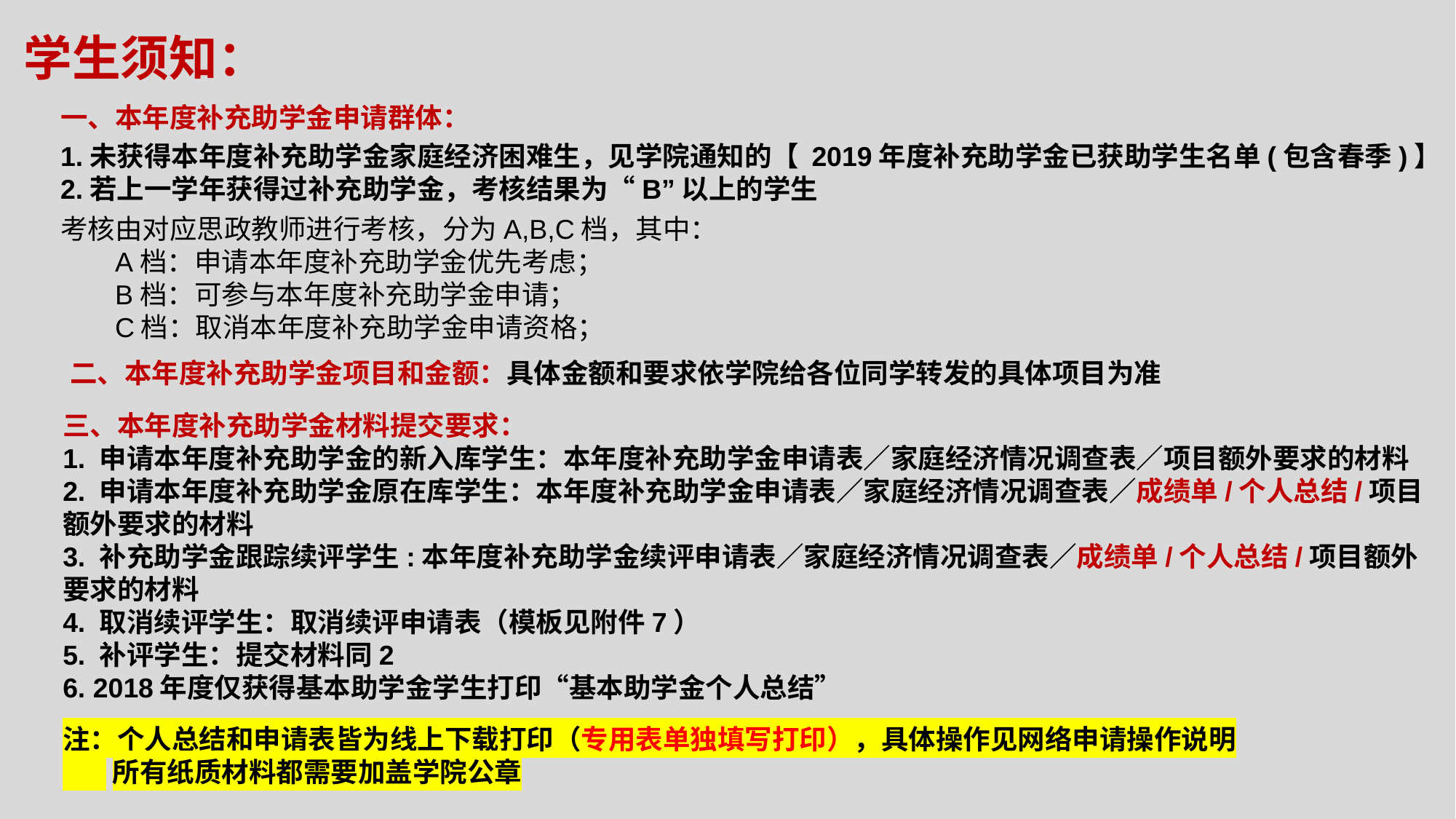

# 学生须知：
一、本年度补充助学金申请群体：

1.未获得本年度补充助学金家庭经济困难生，见学院通知的【 2019年度补充助学金已获助学生名单(包含春季)】
2.若上一学年获得过补充助学金，考核结果为“B”以上的学生

考核由对应思政教师进行考核，分为A,B,C档，其中：
A档：申请本年度补充助学金优先考虑；
B档：可参与本年度补充助学金申请；
C档：取消本年度补充助学金申请资格；

二、本年度补充助学金项目和金额：具体金额和要求依学院给各位同学转发的具体项目为准
三、本年度补充助学金材料提交要求：
1. 申请本年度补充助学金的新入库学生：本年度补充助学金申请表／家庭经济情况调查表／项目额外要求的材料
2. 申请本年度补充助学金原在库学生：本年度补充助学金申请表／家庭经济情况调查表／成绩单/个人总结/项目额外要求的材料
3. 补充助学金跟踪续评学生:本年度补充助学金续评申请表／家庭经济情况调查表／成绩单/个人总结/项目额外要求的材料
4. 取消续评学生：取消续评申请表（模板见附件7）
5. 补评学生：提交材料同2
6. 2018年度仅获得基本助学金学生打印“基本助学金个人总结”

注：个人总结和申请表皆为线上下载打印（专用表单独填写打印），具体操作见网络申请操作说明
       所有纸质材料都需要加盖学院公章